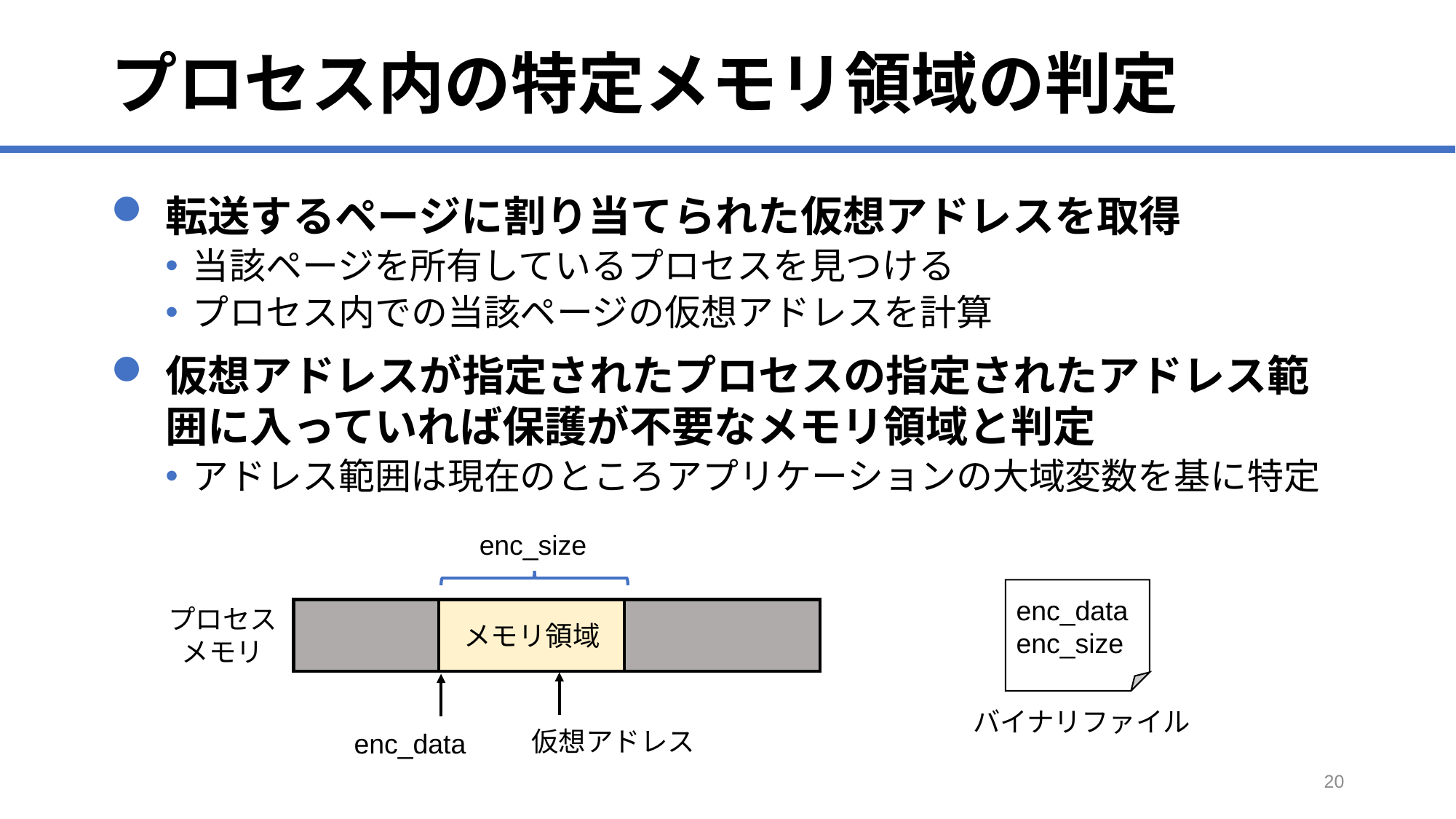

# プロセス内の特定メモリ領域の判定
転送するページに割り当てられた仮想アドレスを取得
当該ページを所有しているプロセスを見つける
プロセス内での当該ページの仮想アドレスを計算
仮想アドレスが指定されたプロセスの指定されたアドレス範囲に入っていれば保護が不要なメモリ領域と判定
アドレス範囲は現在のところアプリケーションの大域変数を基に特定

enc_size
enc_data
enc_size
プロセス
メモリ

メモリ領域
バイナリファイル
仮想アドレス
enc_data
20